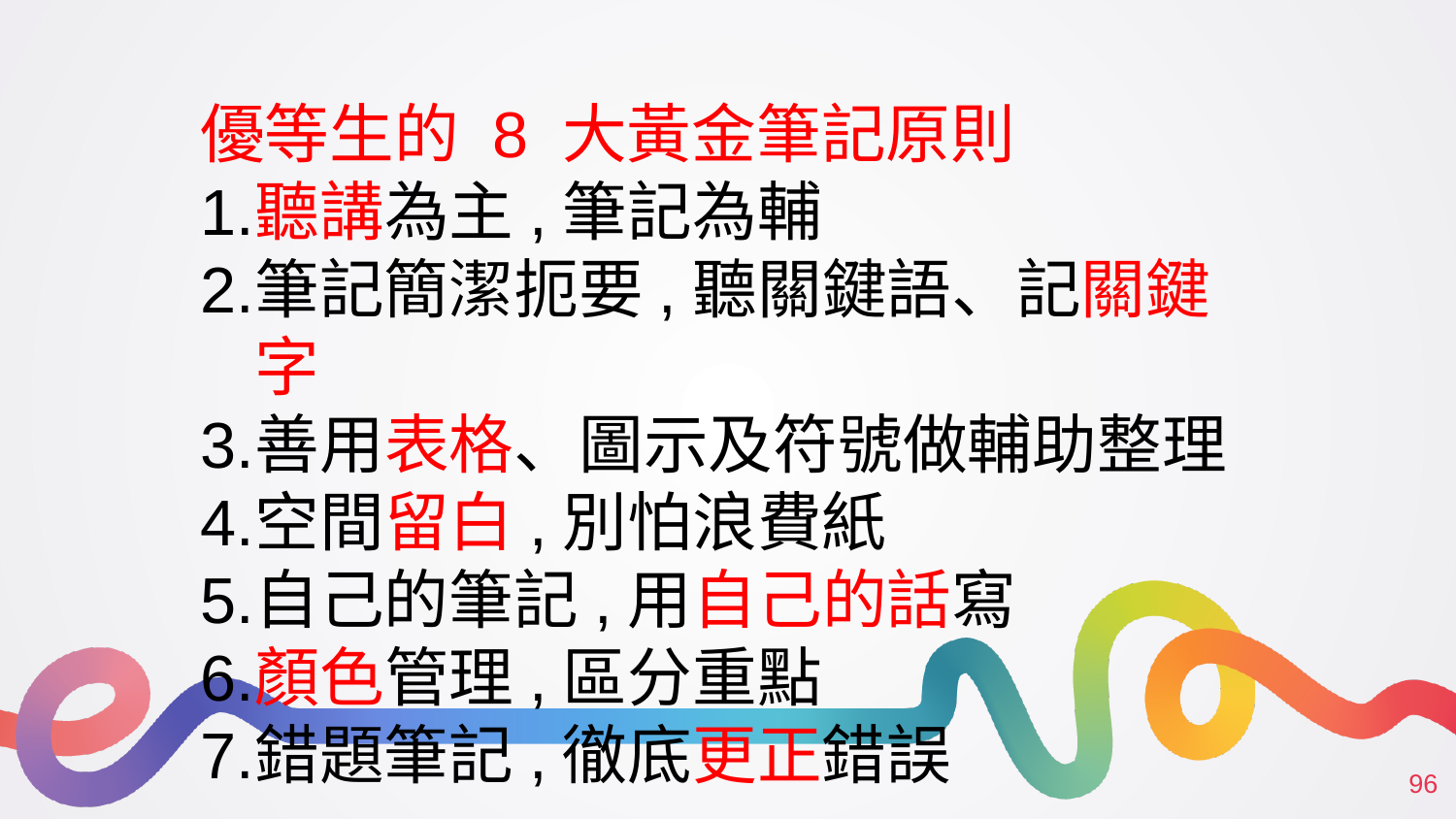

優等生的 8 大黃金筆記原則
聽講為主,筆記為輔
筆記簡潔扼要,聽關鍵語、記關鍵字
善用表格、圖示及符號做輔助整理
空間留白,別怕浪費紙
自己的筆記,用自己的話寫
顏色管理,區分重點
錯題筆記,徹底更正錯誤

96